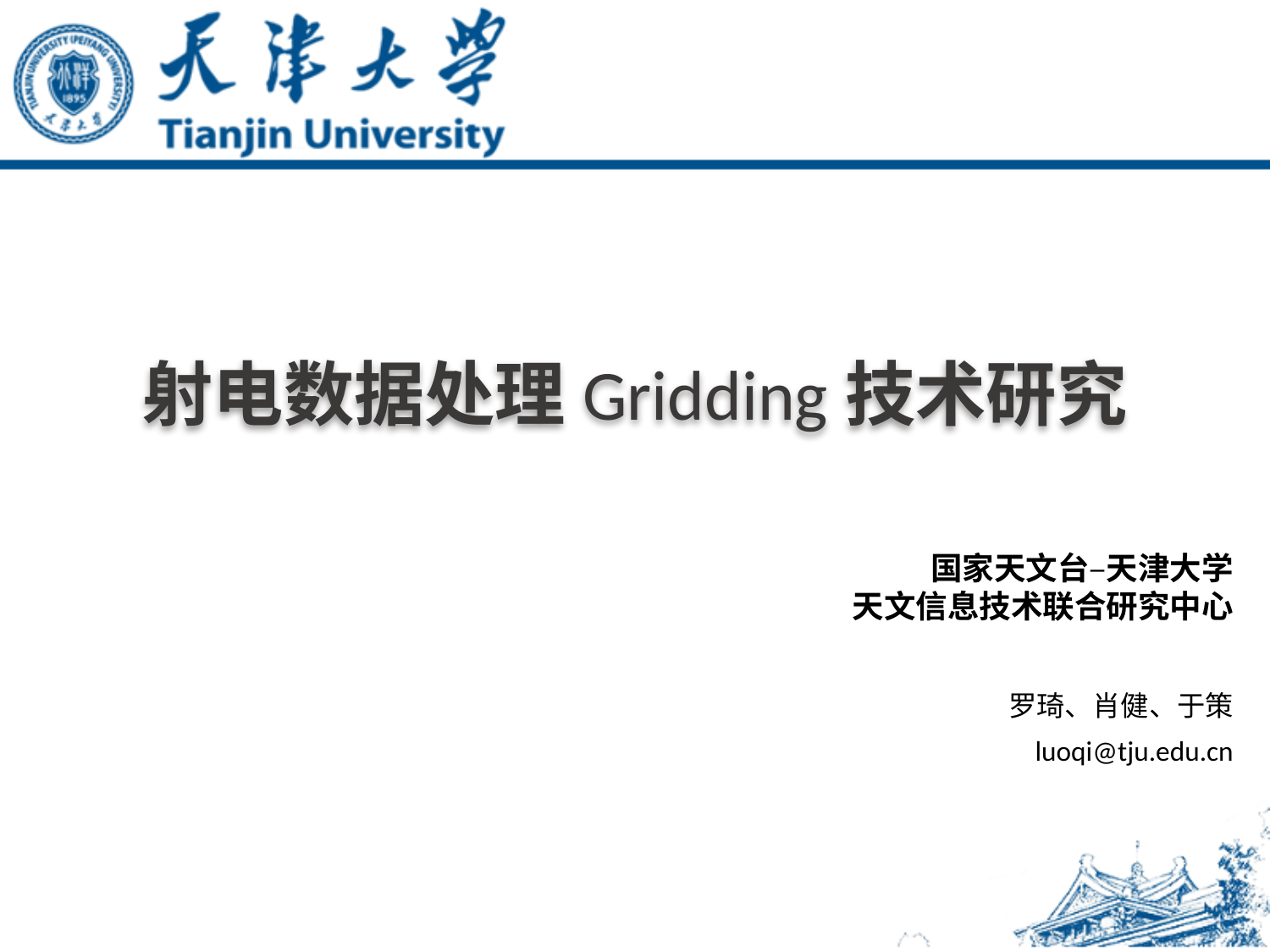

# 射电数据处理Gridding技术研究
国家天文台–天津大学
天文信息技术联合研究中心

罗琦、肖健、于策
luoqi@tju.edu.cn